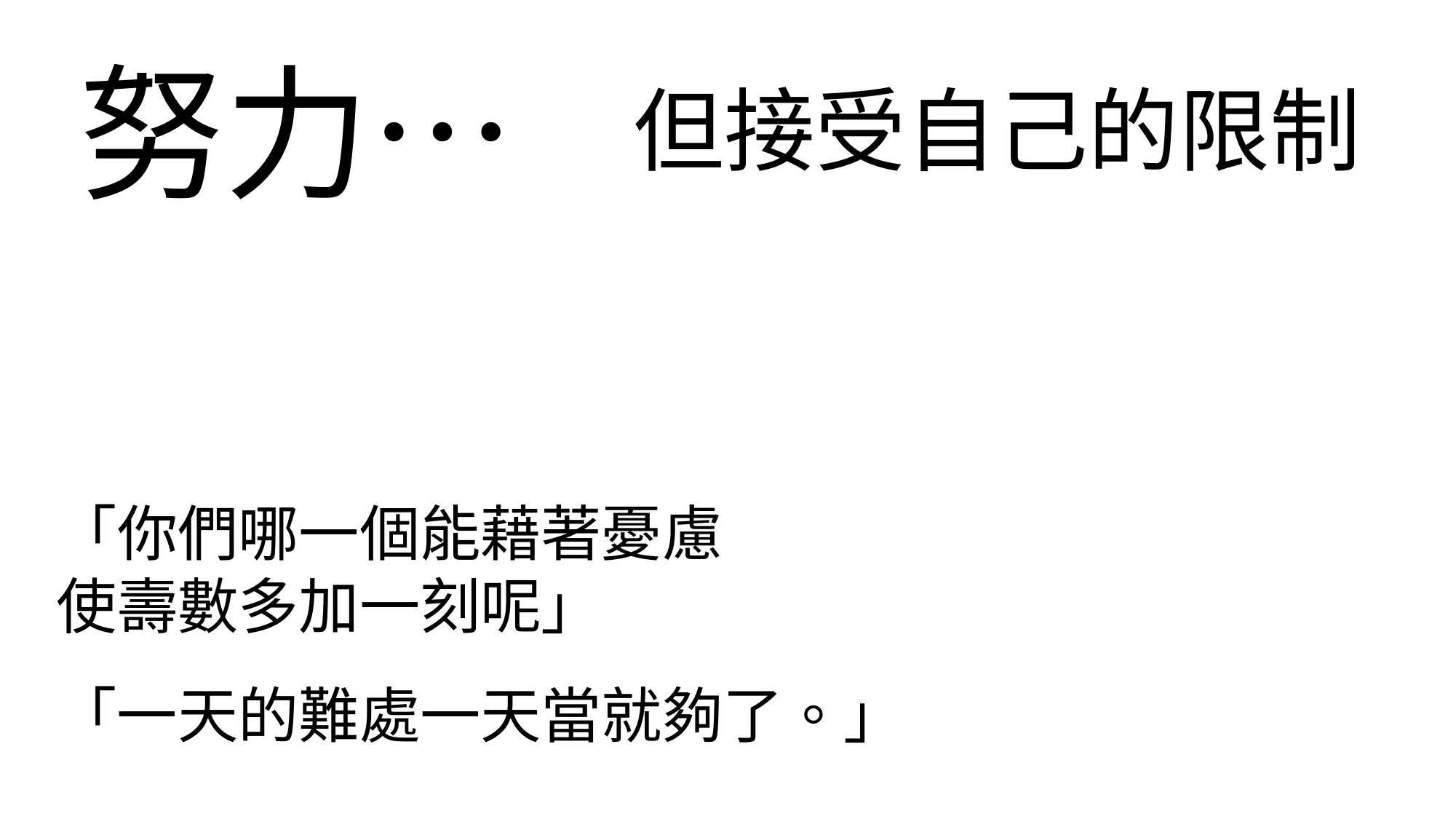

努力…
但接受自己的限制
「你們哪一個能藉著憂慮使壽數多加一刻呢」
「一天的難處一天當就夠了。」